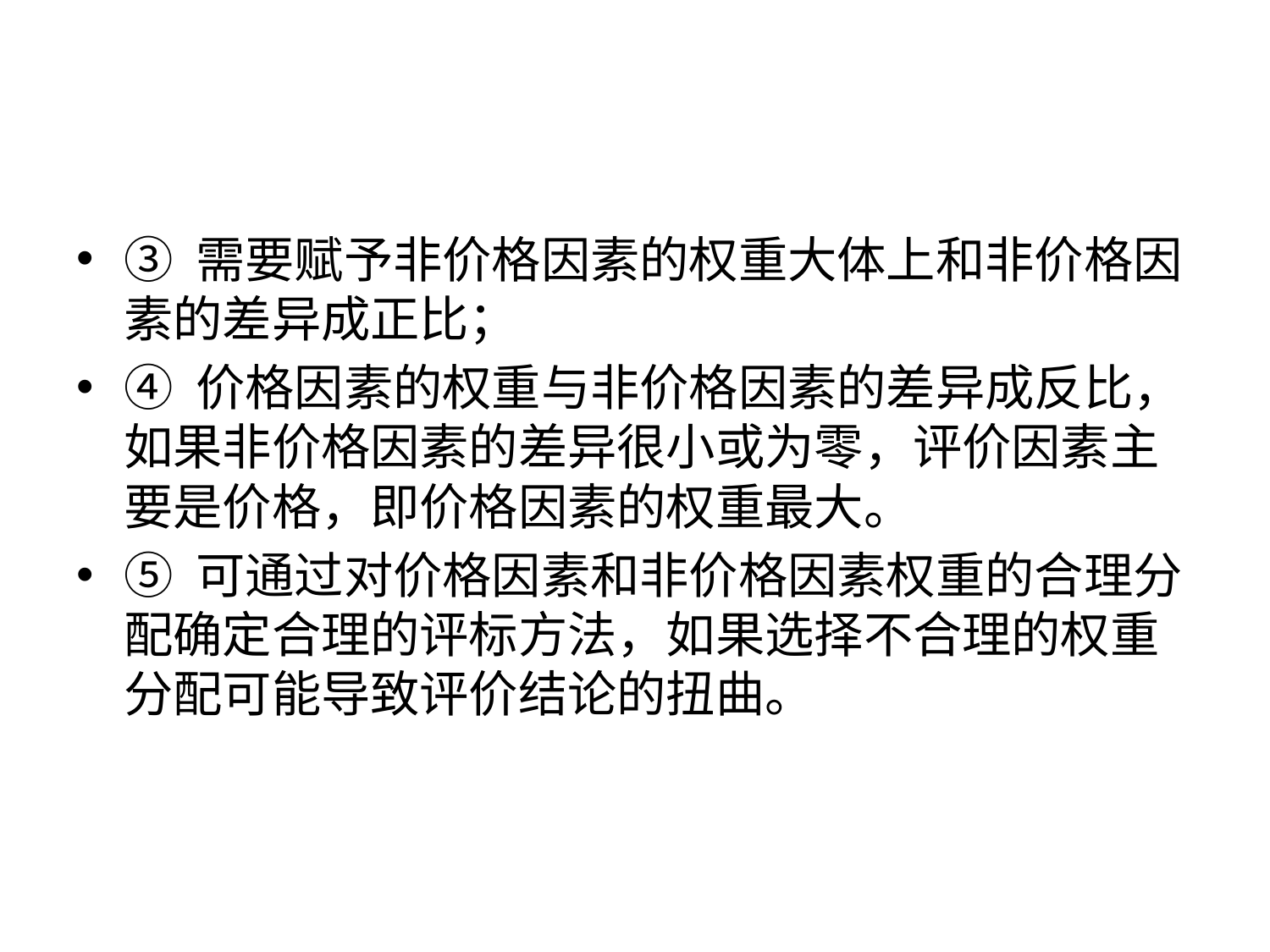

③ 需要赋予非价格因素的权重大体上和非价格因素的差异成正比；
④ 价格因素的权重与非价格因素的差异成反比，如果非价格因素的差异很小或为零，评价因素主要是价格，即价格因素的权重最大。
⑤ 可通过对价格因素和非价格因素权重的合理分配确定合理的评标方法，如果选择不合理的权重分配可能导致评价结论的扭曲。